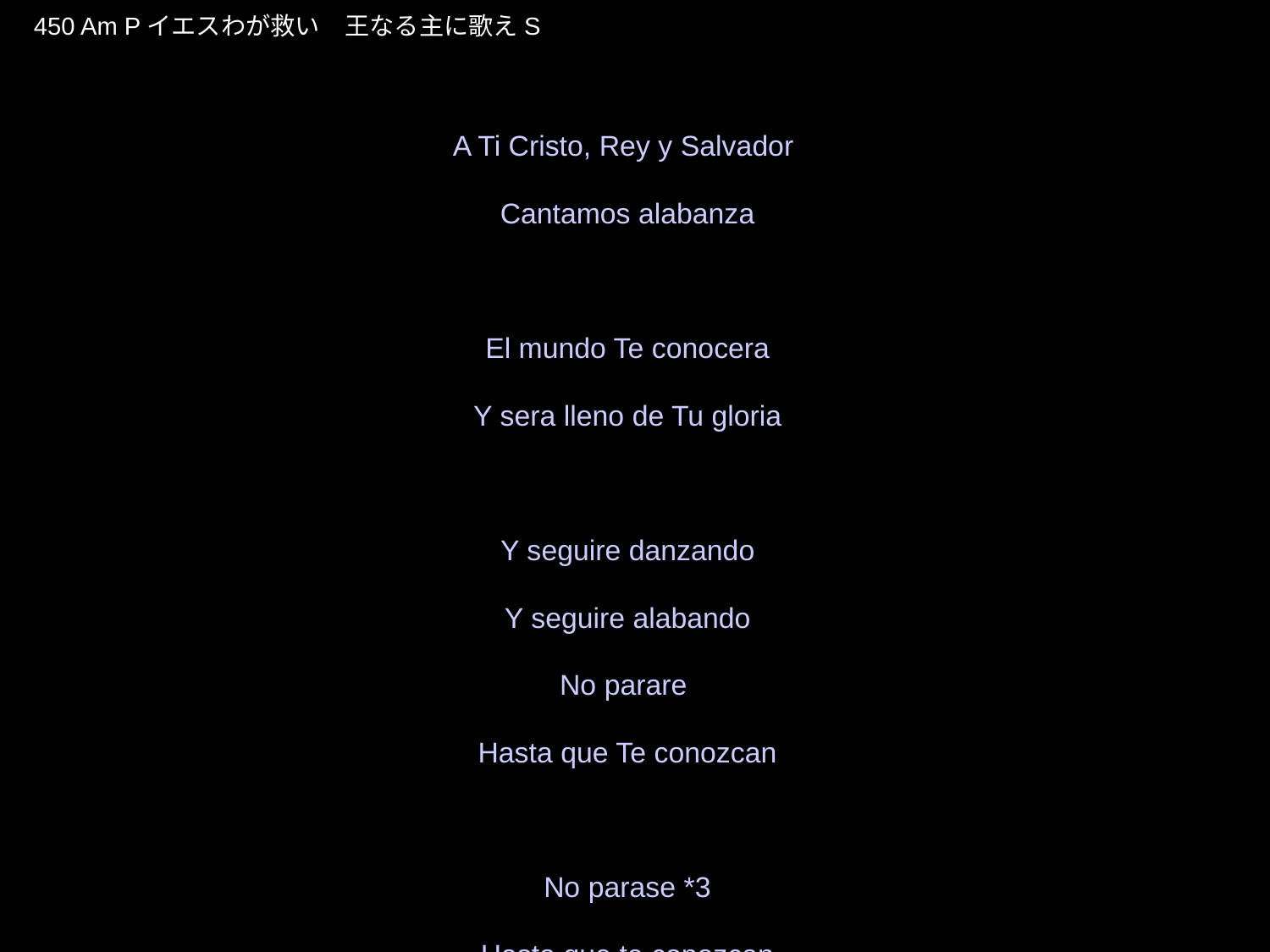

いえすわがすくいおおなるしゅにうたえ
★W
450 Am Pイエスわが救い　王なる主に歌えS

★４
A Ti Cristo, Rey y Salvador
Cantamos alabanza

El mundo Te conocera
Y sera lleno de Tu gloria

Y seguire danzando
Y seguire alabando
No parare
Hasta que Te conozcan

No parase *3
Hasta que te conozcan